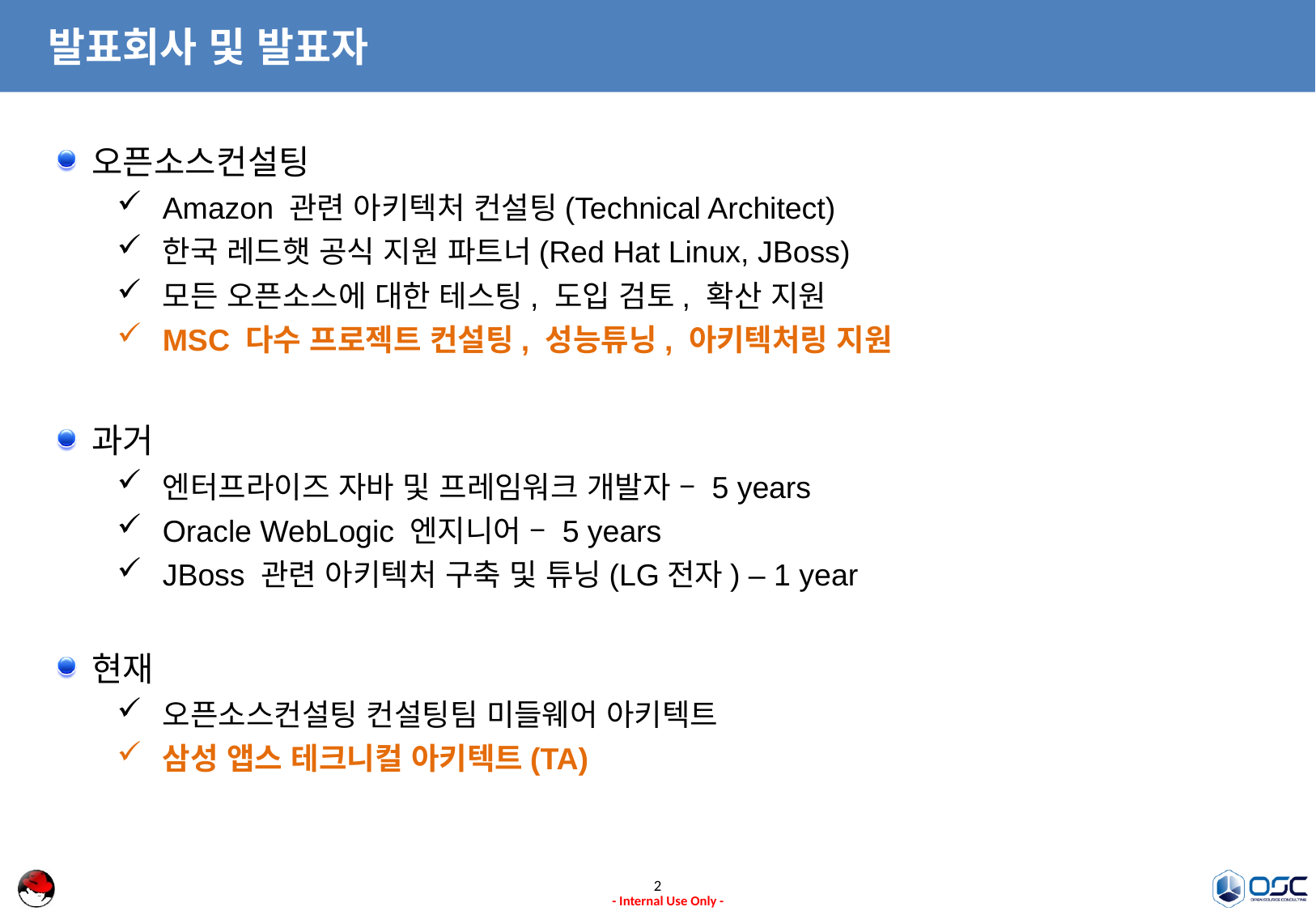

# 발표회사 및 발표자
오픈소스컨설팅
Amazon 관련 아키텍처 컨설팅(Technical Architect)
한국 레드햇 공식 지원 파트너(Red Hat Linux, JBoss)
모든 오픈소스에 대한 테스팅, 도입 검토, 확산 지원
MSC 다수 프로젝트 컨설팅, 성능튜닝, 아키텍처링 지원

과거
엔터프라이즈 자바 및 프레임워크 개발자 – 5 years
Oracle WebLogic 엔지니어 – 5 years
JBoss 관련 아키텍처 구축 및 튜닝(LG전자) – 1 year

현재
오픈소스컨설팅 컨설팅팀 미들웨어 아키텍트
삼성 앱스 테크니컬 아키텍트(TA)